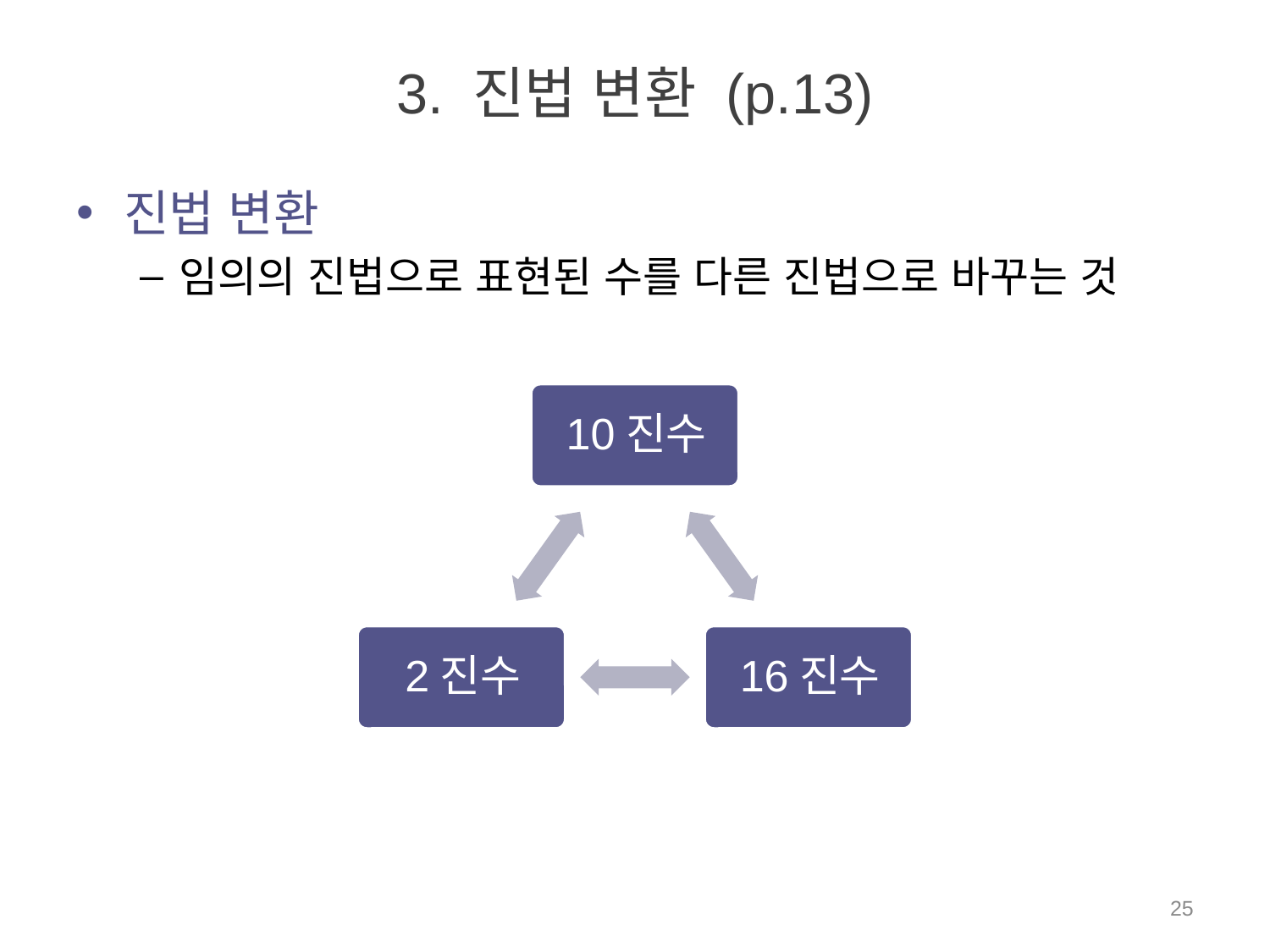

# 3. 진법 변환 (p.13)
진법 변환
임의의 진법으로 표현된 수를 다른 진법으로 바꾸는 것

10진수

16진수

2진수

25